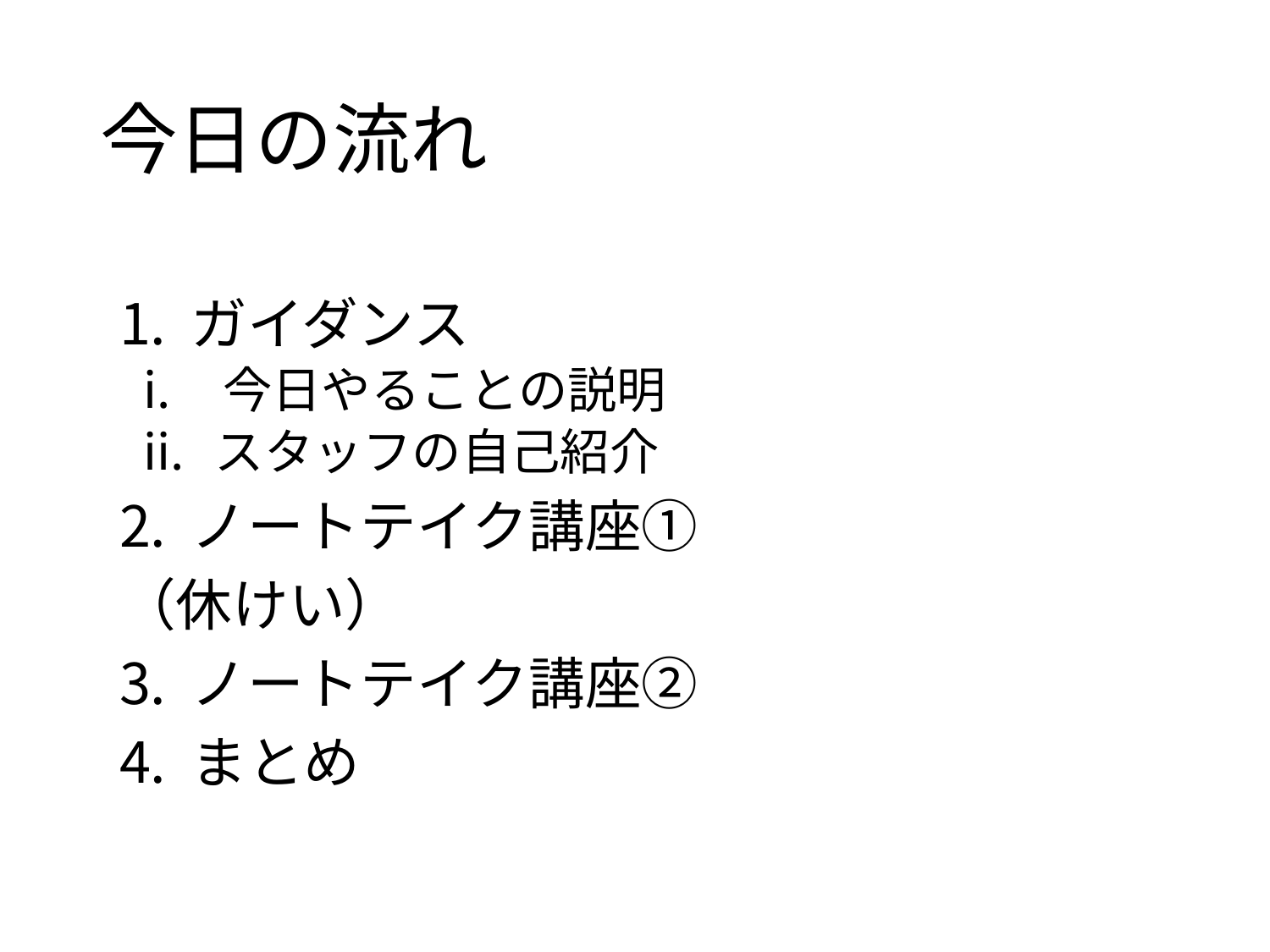

# 今日の流れ
ガイダンス
今日やることの説明
スタッフの自己紹介
ノートテイク講座①
（休けい）
ノートテイク講座②
まとめ